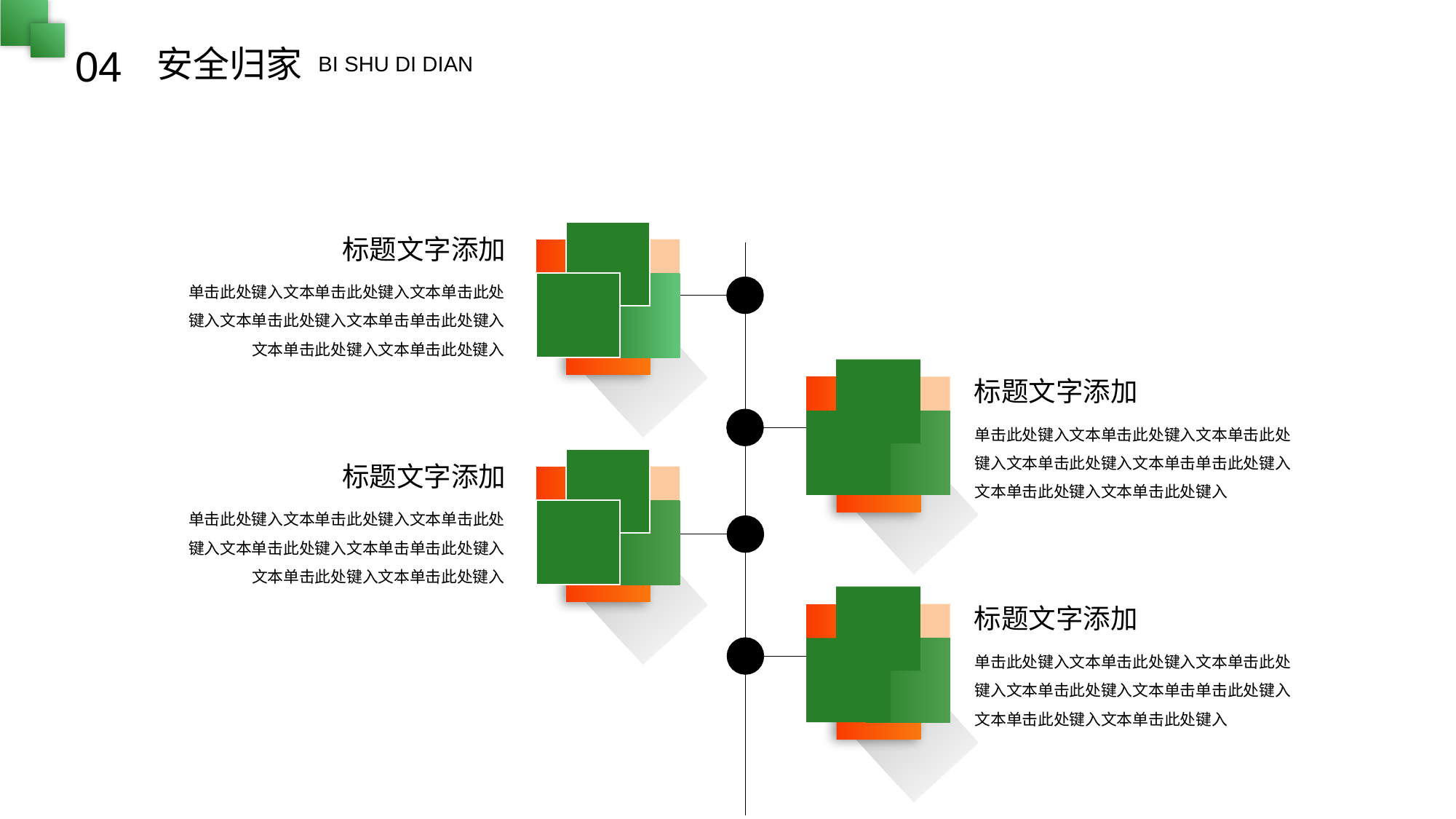

04
安全归家
BI SHU DI DIAN
BY YUSHEN

标题文字添加
单击此处键入文本单击此处键入文本单击此处键入文本单击此处键入文本单击单击此处键入文本单击此处键入文本单击此处键入

标题文字添加
单击此处键入文本单击此处键入文本单击此处键入文本单击此处键入文本单击单击此处键入文本单击此处键入文本单击此处键入

标题文字添加
单击此处键入文本单击此处键入文本单击此处键入文本单击此处键入文本单击单击此处键入文本单击此处键入文本单击此处键入

标题文字添加
单击此处键入文本单击此处键入文本单击此处键入文本单击此处键入文本单击单击此处键入文本单击此处键入文本单击此处键入